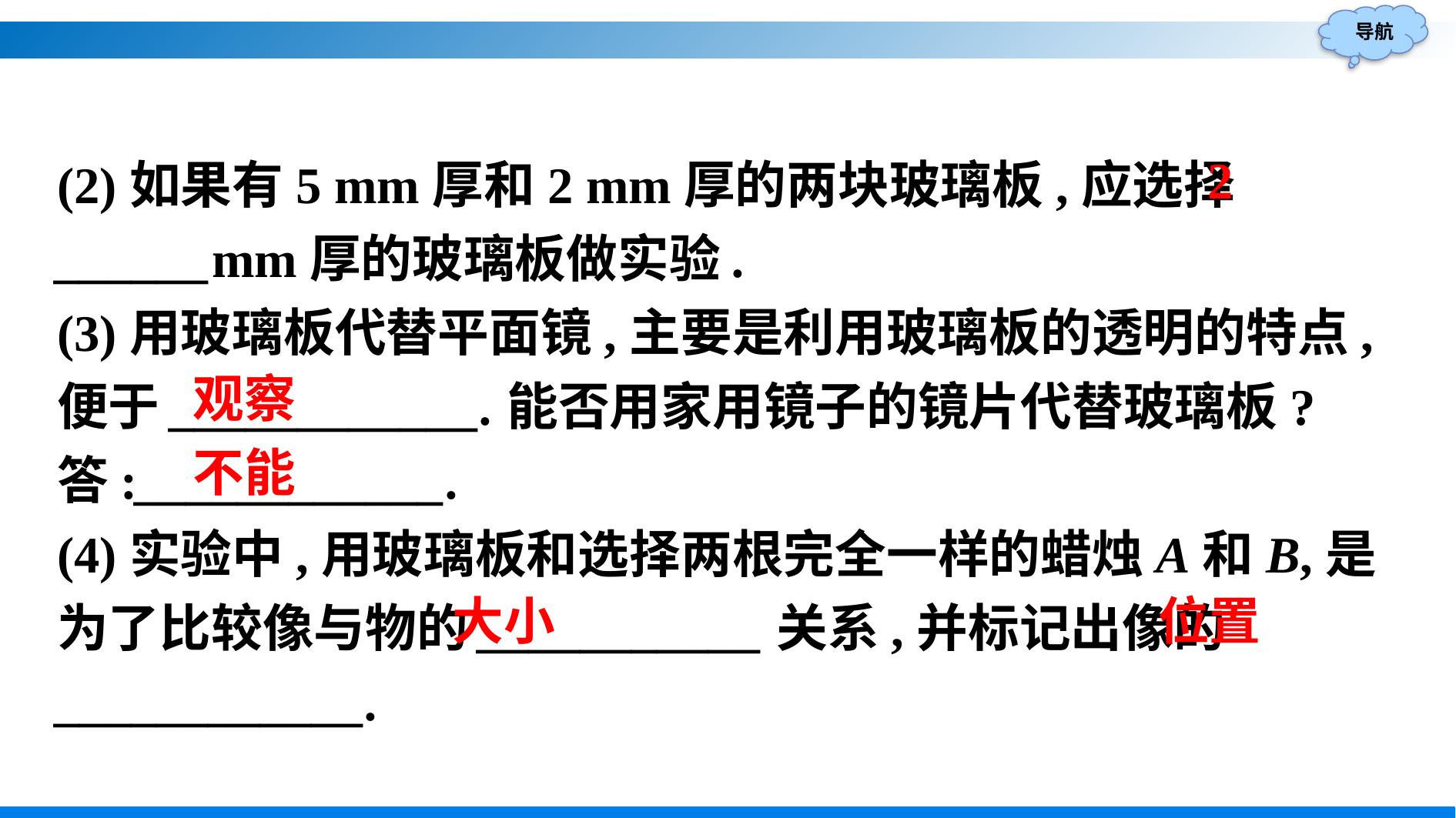

(2)如果有5 mm厚和2 mm厚的两块玻璃板,应选择______mm厚的玻璃板做实验.
(3)用玻璃板代替平面镜,主要是利用玻璃板的透明的特点,便于____________.能否用家用镜子的镜片代替玻璃板?答:____________.
(4)实验中,用玻璃板和选择两根完全一样的蜡烛A和B,是为了比较像与物的___________关系,并标记出像的____________.
2
观察
不能
位置
大小